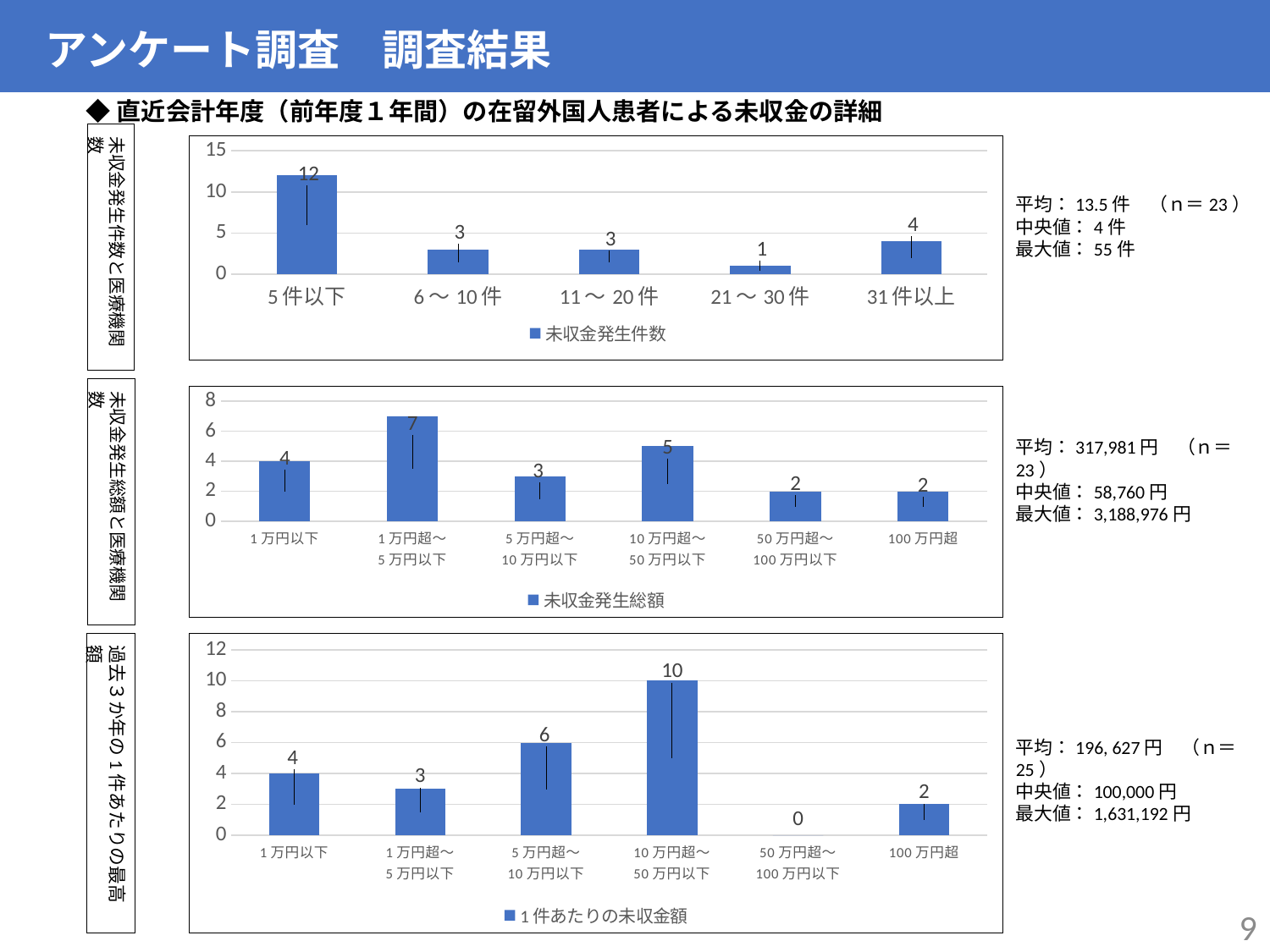

アンケート調査　調査結果
◆直近会計年度（前年度１年間）の在留外国人患者による未収金の詳細
未収金発生件数と医療機関数

### Chart

| Category | 未収金発生件数 |
|---|---|
| 5件以下 | 12.0 |
| 6～10件 | 3.0 |
| 11～20件 | 3.0 |
| 21～30件 | 1.0 |
| 31件以上 | 4.0 |
平均：13.5件　（ｎ＝23）
中央値：4件
最大値：55件
未収金発生総額と医療機関数

### Chart

| Category | 未収金発生総額 |
|---|---|
| 1万円以下 | 4.0 |
| 1万円超～
5万円以下 | 7.0 |
| 5万円超～
10万円以下 | 3.0 |
| 10万円超～
50万円以下 | 5.0 |
| 50万円超～
100万円以下 | 2.0 |
| 100万円超 | 2.0 |
平均：317,981円　（ｎ＝23）
中央値：58,760円
最大値：3,188,976円

### Chart

| Category | 1件あたりの未収金額 |
|---|---|
| 1万円以下 | 4.0 |
| 1万円超～
5万円以下 | 3.0 |
| 5万円超～
10万円以下 | 6.0 |
| 10万円超～
50万円以下 | 10.0 |
| 50万円超～
100万円以下 | 0.0 |
| 100万円超 | 2.0 |
過去３か年の1件あたりの最高額
平均：196, 627円　（ｎ＝25）
中央値：100,000円
最大値：1,631,192円

9